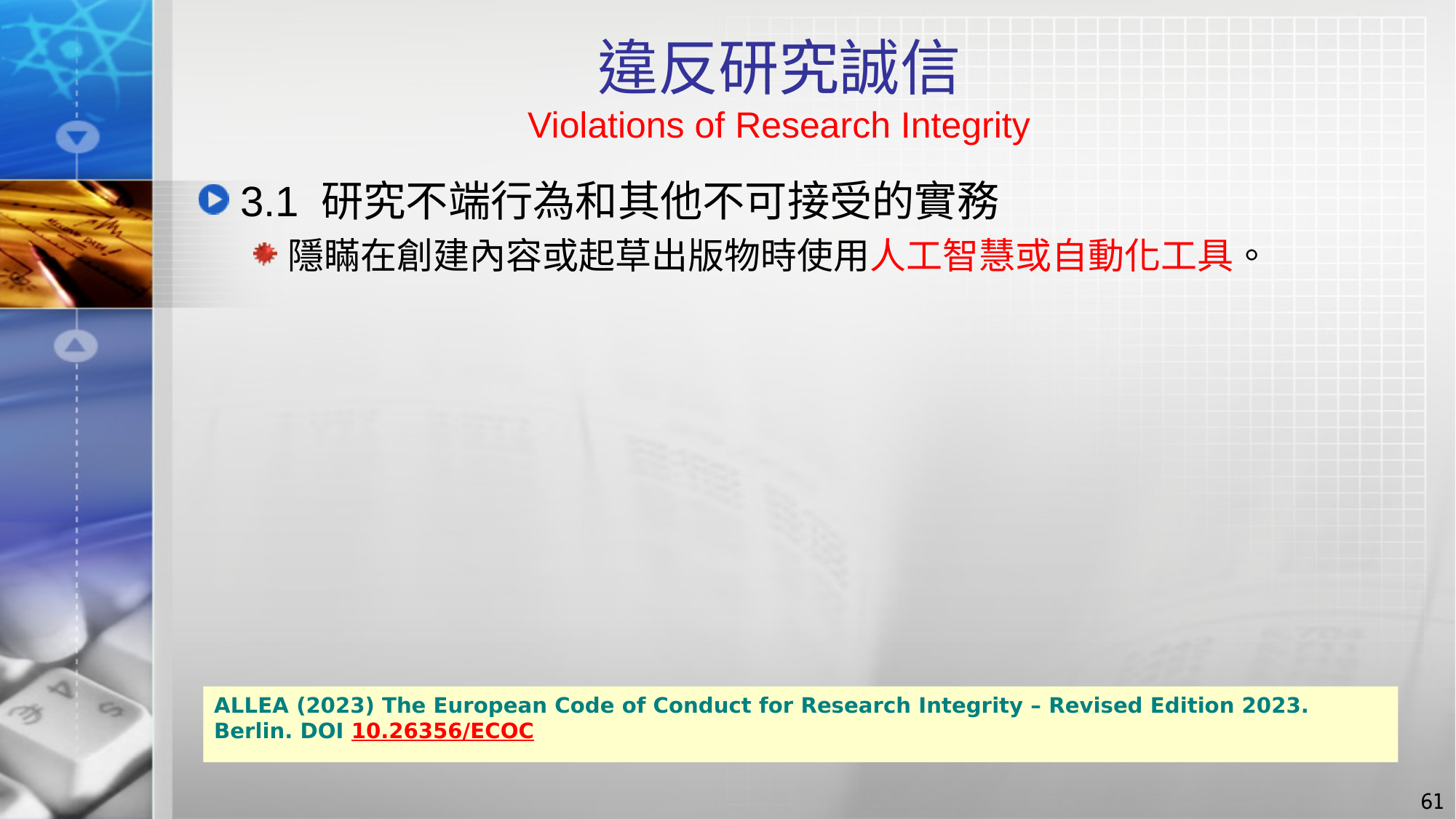

# 違反研究誠信 Violations of Research Integrity
3.1 研究不端行為和其他不可接受的實務
隱瞞在創建內容或起草出版物時使用人工智慧或自動化工具。
ALLEA (2023) The European Code of Conduct for Research Integrity – Revised Edition 2023. Berlin. DOI 10.26356/ECOC
61